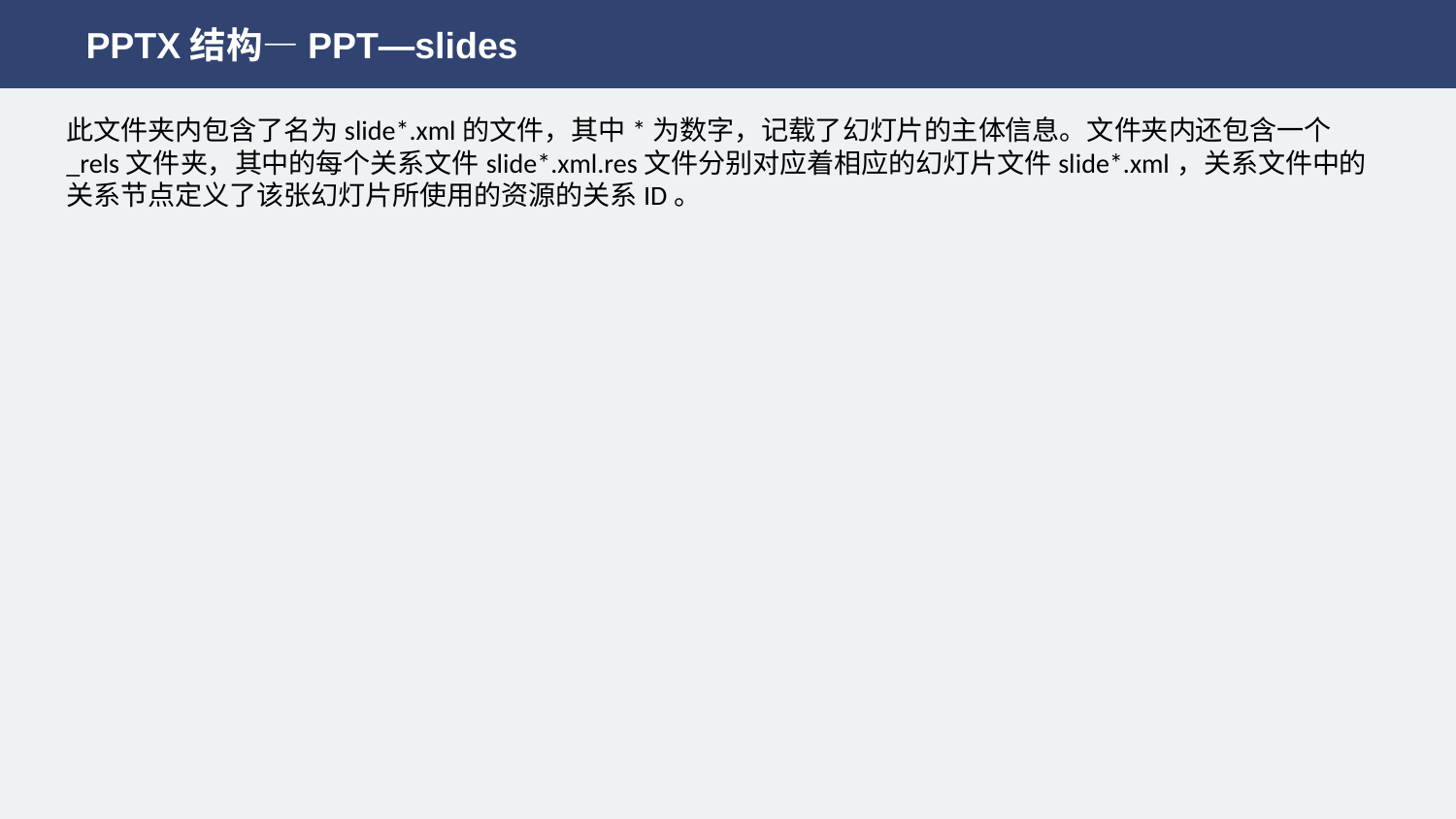

PPTX结构—PPT—slides
此文件夹内包含了名为slide*.xml的文件，其中*为数字，记载了幻灯片的主体信息。文件夹内还包含一个_rels文件夹，其中的每个关系文件slide*.xml.res文件分别对应着相应的幻灯片文件slide*.xml，关系文件中的关系节点定义了该张幻灯片所使用的资源的关系ID。